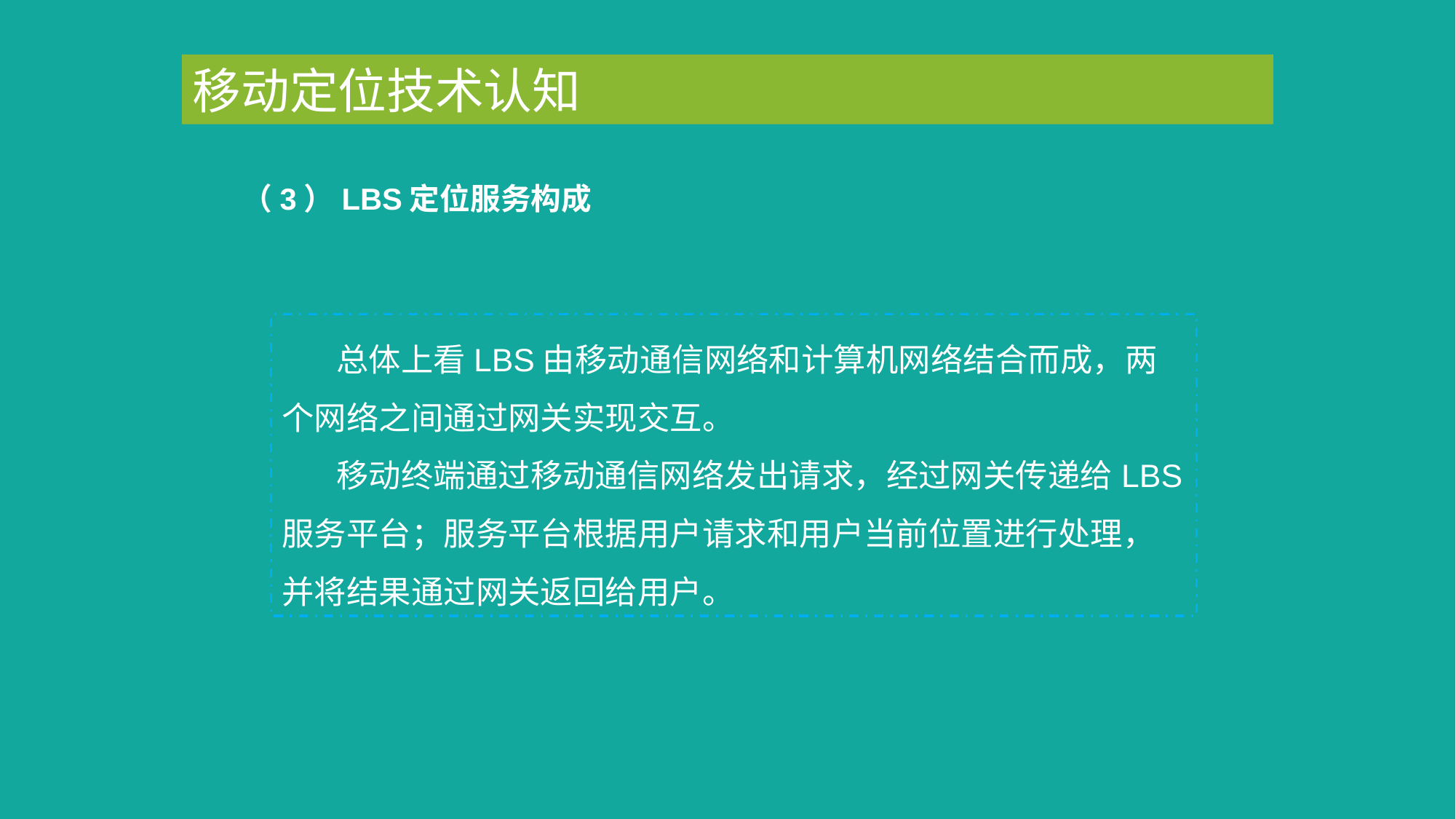

移动定位技术认知
（3）LBS定位服务构成
总体上看LBS由移动通信网络和计算机网络结合而成，两个网络之间通过网关实现交互。
移动终端通过移动通信网络发出请求，经过网关传递给LBS服务平台；服务平台根据用户请求和用户当前位置进行处理，并将结果通过网关返回给用户。